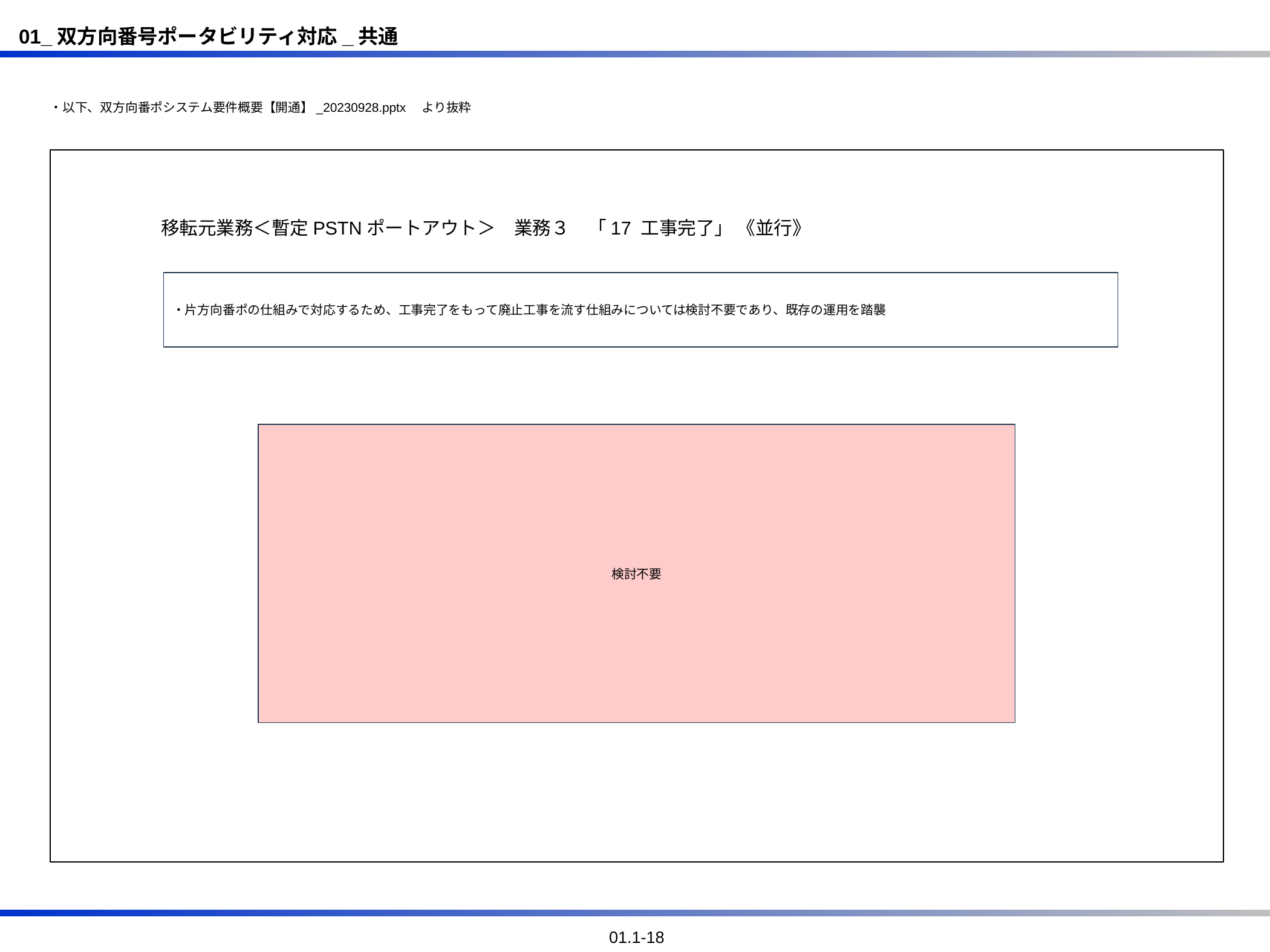

・以下、双方向番ポシステム要件概要【開通】_20230928.pptx　より抜粋

移転元業務＜暫定PSTNポートアウト＞　業務３　「17 工事完了」 《並行》
・片方向番ポの仕組みで対応するため、工事完了をもって廃止工事を流す仕組みについては検討不要であり、既存の運用を踏襲
検討不要
01.1-18